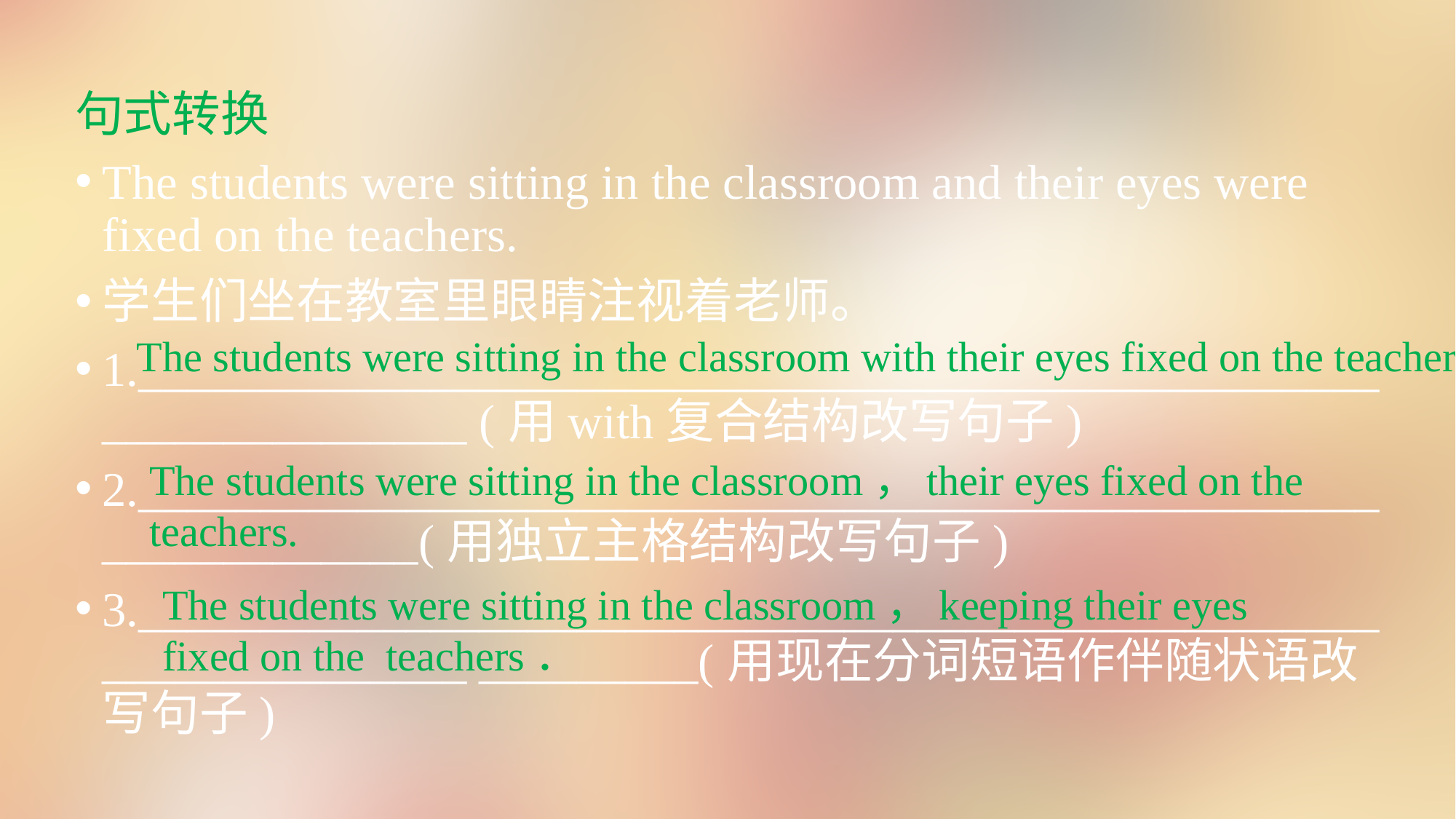

句式转换
The students were sitting in the classroom and their eyes were fixed on the teachers.
学生们坐在教室里眼睛注视着老师。
1.__________________________________________________________________ (用with复合结构改写句子)
2.________________________________________________________________(用独立主格结构改写句子)
3.__________________________________________________________________ _________(用现在分词短语作伴随状语改写句子)
The students were sitting in the classroom with their eyes fixed on the teachers.
The students were sitting in the classroom，their eyes fixed on the teachers.
The students were sitting in the classroom，keeping their eyes fixed on the  teachers．